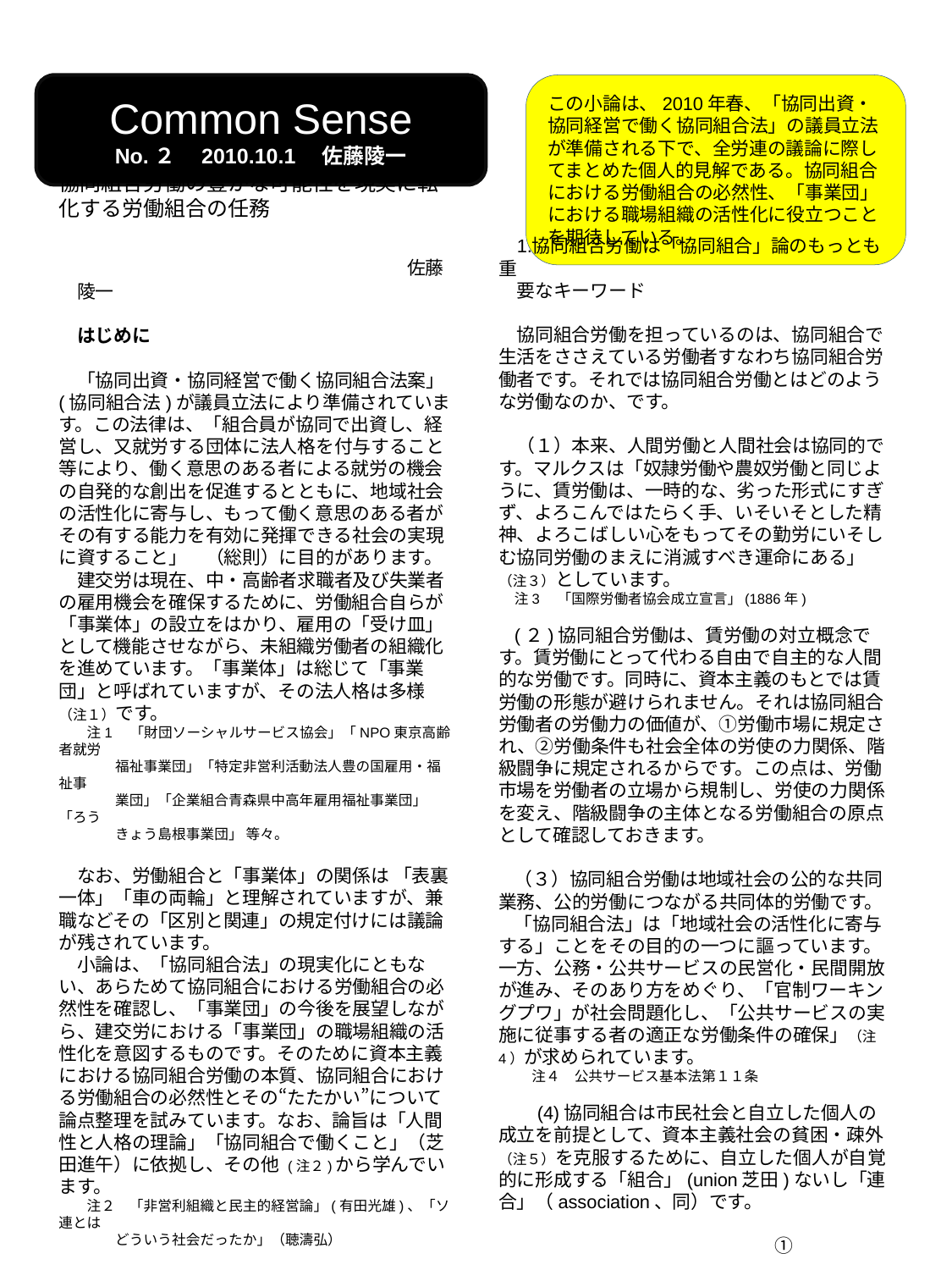

#
Common Sense
No.２　2010.10.1　佐藤陵一
この小論は、2010年春、「協同出資・協同経営で働く協同組合法」の議員立法が準備される下で、全労連の議論に際してまとめた個人的見解である。協同組合における労働組合の必然性、「事業団」における職場組織の活性化に役立つことを期待している。

協同組合労働の豊かな可能性を現実に転化する労働組合の任務

　　　　　　　　　　　　         佐藤　陵一

　はじめに

　「協同出資・協同経営で働く協同組合法案」(協同組合法)が議員立法により準備されています。この法律は、「組合員が協同で出資し、経営し、又就労する団体に法人格を付与すること等により、働く意思のある者による就労の機会の自発的な創出を促進するとともに、地域社会の活性化に寄与し、もって働く意思のある者がその有する能力を有効に発揮できる社会の実現に資すること」　（総則）に目的があります。
　建交労は現在、中・高齢者求職者及び失業者の雇用機会を確保するために、労働組合自らが「事業体」の設立をはかり、雇用の「受け皿」として機能させながら、未組織労働者の組織化を進めています。「事業体」は総じて「事業団」と呼ばれていますが、その法人格は多様（注１）です。
　　注1　「財団ソーシャルサービス協会」「NPO東京高齢者就労
　　　　福祉事業団」「特定非営利活動法人豊の国雇用・福祉事
　　　　業団」「企業組合青森県中高年雇用福祉事業団」「ろう
　　　　きょう島根事業団」 等々。

　なお、労働組合と「事業体」の関係は 「表裏一体」「車の両輪」と理解されていますが、兼職などその「区別と関連」の規定付けには議論が残されています。
　小論は、「協同組合法」の現実化にともない、あらためて協同組合における労働組合の必然性を確認し、「事業団」の今後を展望しながら、建交労における「事業団」の職場組織の活性化を意図するものです。そのために資本主義における協同組合労働の本質、協同組合における労働組合の必然性とその“たたかい”について論点整理を試みています。なお、論旨は「人間性と人格の理論」「協同組合で働くこと」（芝田進午）に依拠し、その他 (注２)から学んでいます。
　　注２　「非営利組織と民主的経営論」(有田光雄)、「ソ連とは
　　　　どういう社会だったか」（聴濤弘）

協同組合労働は「協同組合」論のもっとも重
要なキーワード

協同組合労働を担っているのは、協同組合で生活をささえている労働者すなわち協同組合労働者です。それでは協同組合労働とはどのような労働なのか、です。

（１）本来、人間労働と人間社会は協同的です。マルクスは「奴隷労働や農奴労働と同じように、賃労働は、一時的な、劣った形式にすぎず、よろこんではたらく手、いそいそとした精神、よろこばしい心をもってその勤労にいそしむ協同労働のまえに消滅すべき運命にある」（注３）としています。
注3　「国際労働者協会成立宣言」(1886年)

(２)協同組合労働は、賃労働の対立概念です。賃労働にとって代わる自由で自主的な人間的な労働です。同時に、資本主義のもとでは賃労働の形態が避けられません。それは協同組合労働者の労働力の価値が、①労働市場に規定され、②労働条件も社会全体の労使の力関係、階級闘争に規定されるからです。この点は、労働市場を労働者の立場から規制し、労使の力関係を変え、階級闘争の主体となる労働組合の原点として確認しておきます。

（３）協同組合労働は地域社会の公的な共同業務、公的労働につながる共同体的労働です。
「協同組合法」は「地域社会の活性化に寄与する」ことをその目的の一つに謳っています。一方、公務・公共サービスの民営化・民間開放が進み、そのあり方をめぐり、「官制ワーキングプワ」が社会問題化し、「公共サービスの実施に従事する者の適正な労働条件の確保」（注4）が求められています。
　 注４　公共サービス基本法第１１条

　(4)協同組合は市民社会と自立した個人の成立を前提として、資本主義社会の貧困・疎外（注５）を克服するために、自立した個人が自覚的に形成する「組合」(union芝田)ないし「連合」（association、同）です。
                                                           　①